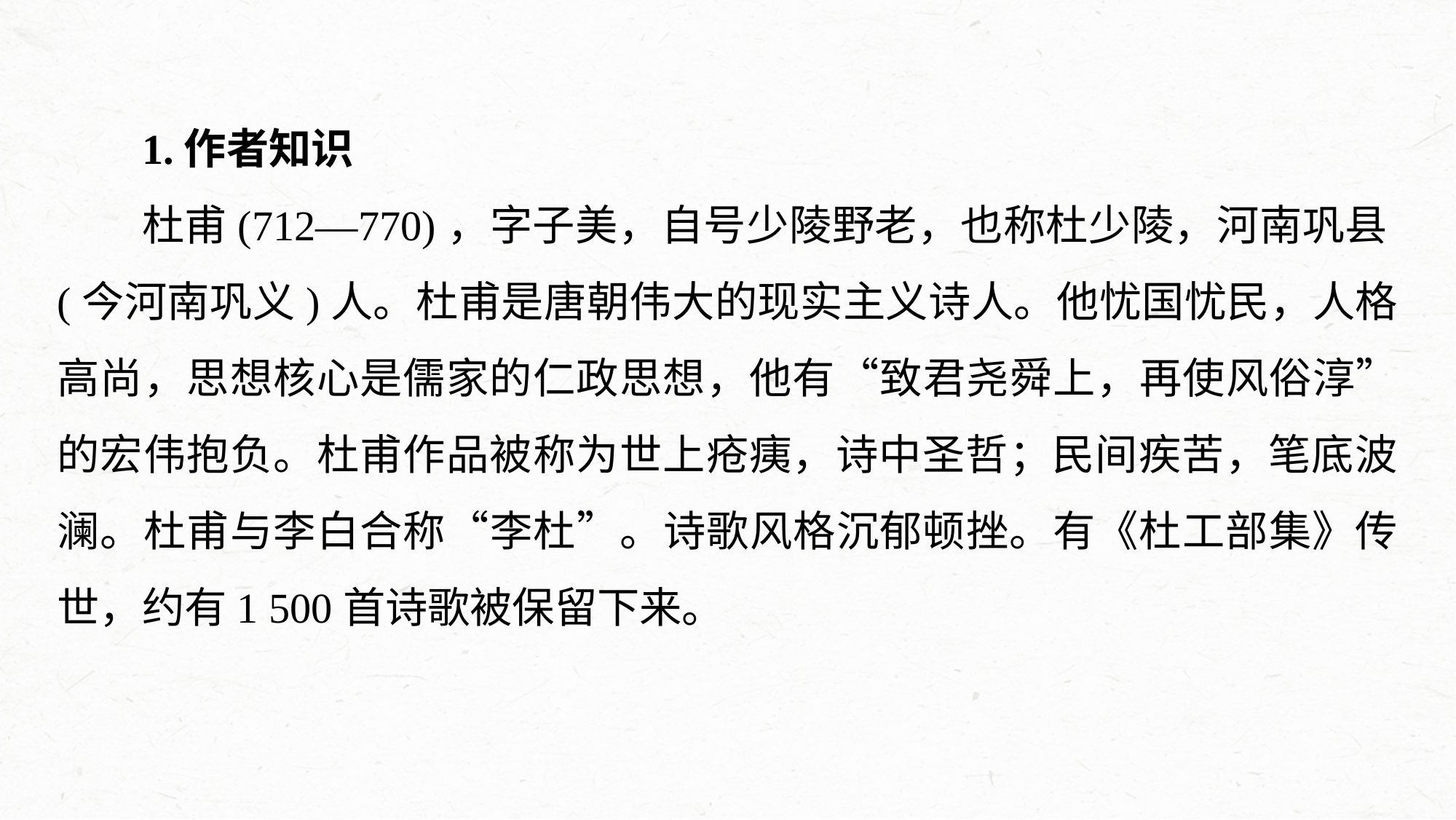

1.作者知识
杜甫(712—770)，字子美，自号少陵野老，也称杜少陵，河南巩县(今河南巩义)人。杜甫是唐朝伟大的现实主义诗人。他忧国忧民，人格高尚，思想核心是儒家的仁政思想，他有“致君尧舜上，再使风俗淳”的宏伟抱负。杜甫作品被称为世上疮痍，诗中圣哲；民间疾苦，笔底波澜。杜甫与李白合称“李杜”。诗歌风格沉郁顿挫。有《杜工部集》传世，约有1 500首诗歌被保留下来。